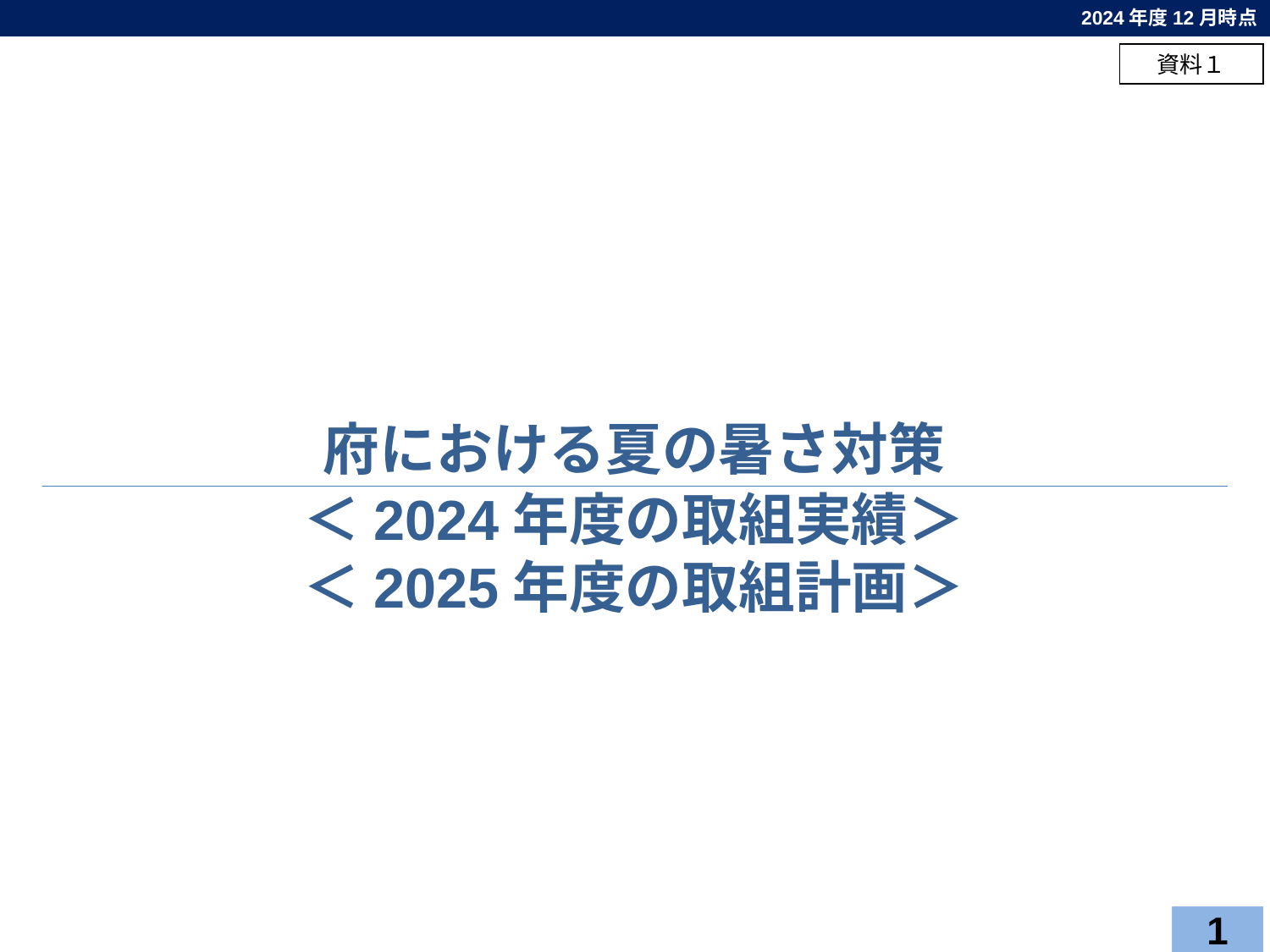

2024年度12月時点
資料１
府における夏の暑さ対策
＜2024年度の取組実績＞
＜2025年度の取組計画＞
１
1